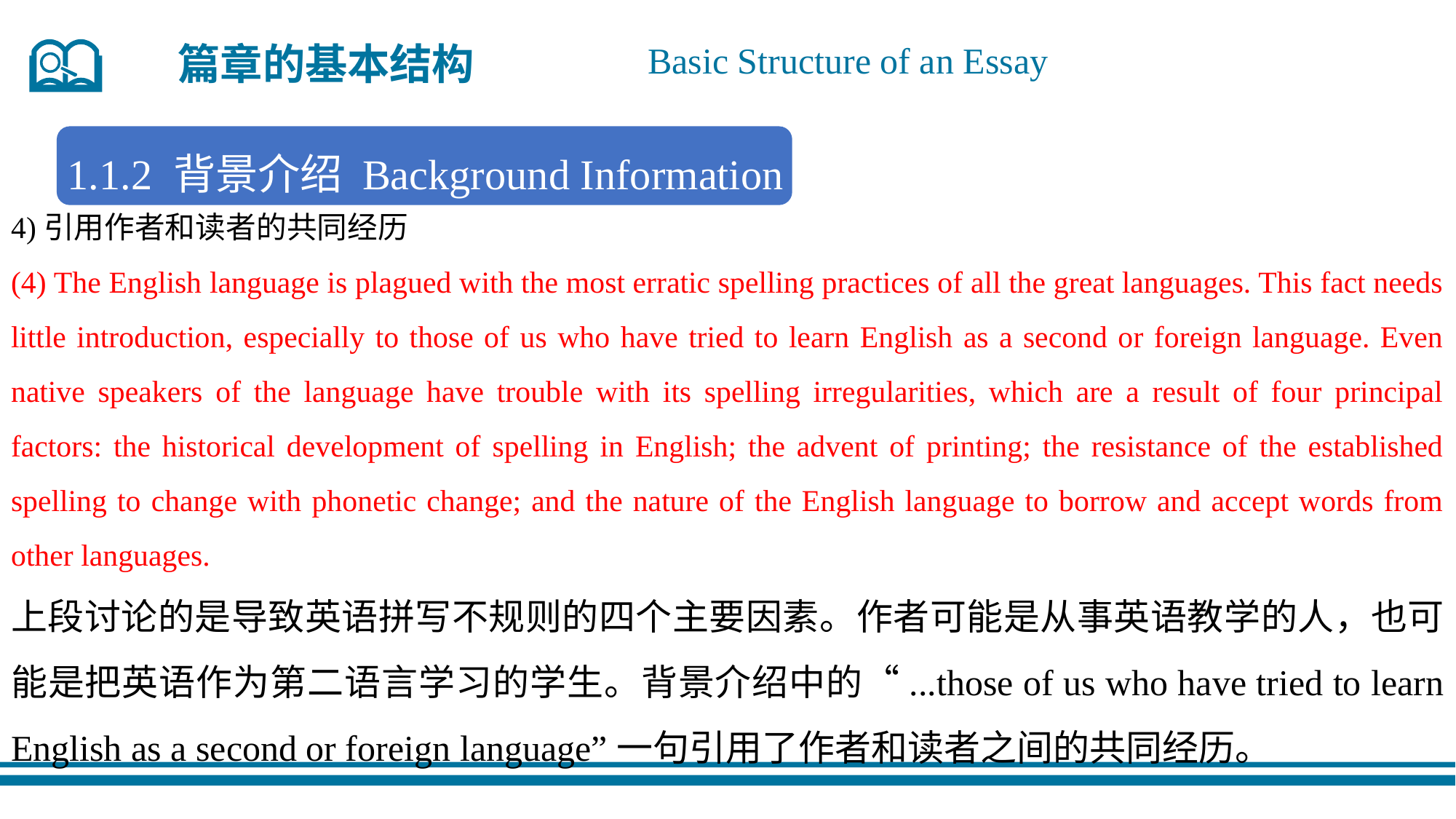

篇章的基本结构
Basic Structure of an Essay

1.1.2 背景介绍 Background Information
4)引用作者和读者的共同经历
(4) The English language is plagued with the most erratic spelling practices of all the great languages. This fact needs little introduction, especially to those of us who have tried to learn English as a second or foreign language. Even native speakers of the language have trouble with its spelling irregularities, which are a result of four principal factors: the historical development of spelling in English; the advent of printing; the resistance of the established spelling to change with phonetic change; and the nature of the English language to borrow and accept words from other languages.
上段讨论的是导致英语拼写不规则的四个主要因素。作者可能是从事英语教学的人，也可能是把英语作为第二语言学习的学生。背景介绍中的“...those of us who have tried to learn English as a second or foreign language”一句引用了作者和读者之间的共同经历。